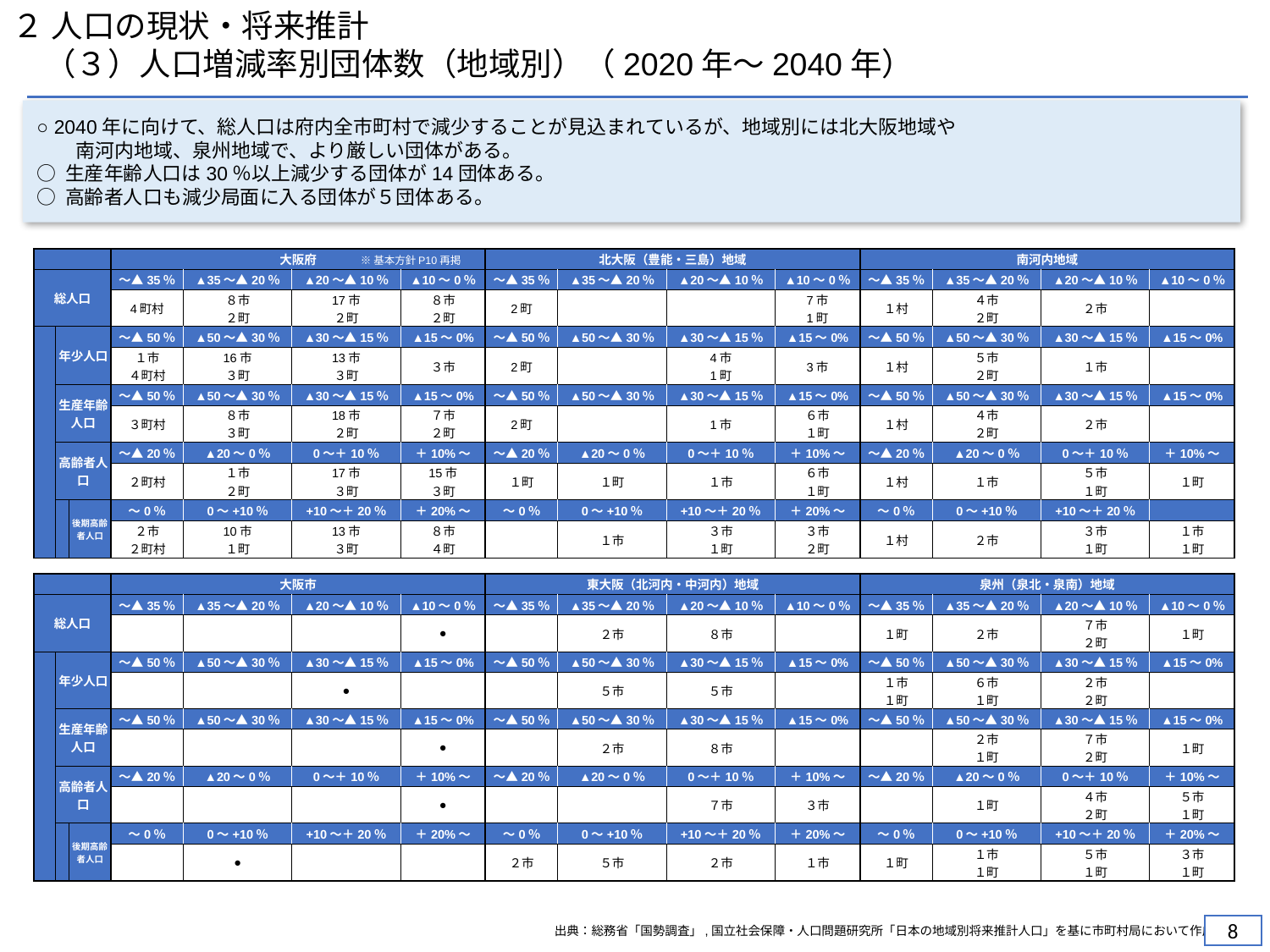

２ 人口の現状・将来推計
　（３）人口増減率別団体数（地域別）（2020年～2040年）
○ 2040年に向けて、総人口は府内全市町村で減少することが見込まれているが、地域別には北大阪地域や
　　南河内地域、泉州地域で、より厳しい団体がある。
○ 生産年齢人口は30％以上減少する団体が14団体ある。
○ 高齢者人口も減少局面に入る団体が５団体ある。
|  |  |  |  |  |  |  |  |  |  |  |  |  |  |  |  |  |
| --- | --- | --- | --- | --- | --- | --- | --- | --- | --- | --- | --- | --- | --- | --- | --- | --- |
|  |  |  |  | 大阪府 |  |  |  | 北大阪（豊能・三島）地域 |  |  |  | 南河内地域 |  |  |  |  |
|  | 総人口 |  |  | ～▲35％ | ▲35～▲20％ | ▲20～▲10％ | ▲10～0％ | ～▲35％ | ▲35～▲20％ | ▲20～▲10％ | ▲10～0％ | ～▲35％ | ▲35～▲20％ | ▲20～▲10％ | ▲10～0％ |  |
|  |  |  |  | 4町村 | ８市 ２町 | 17市 ２町 | ８市 ２町 | 2町 |  |  | 7市 1町 | １村 | ４市 ２町 | ２市 |  |  |
|  |  | 年少人口 |  | ～▲50％ | ▲50～▲30％ | ▲30～▲15％ | ▲15～0% | ～▲50％ | ▲50～▲30％ | ▲30～▲15％ | ▲15～0% | ～▲50％ | ▲50～▲30％ | ▲30～▲15％ | ▲15～0% |  |
|  |  |  |  | １市 ４町村 | 16市 ３町 | 13市 ３町 | ３市 | 2町 |  | 4市 1町 | 3市 | １村 | ５市 ２町 | １市 |  |  |
|  |  | 生産年齢人口 |  | ～▲50％ | ▲50～▲30％ | ▲30～▲15％ | ▲15～0% | ～▲50％ | ▲50～▲30％ | ▲30～▲15％ | ▲15～0% | ～▲50％ | ▲50～▲30％ | ▲30～▲15％ | ▲15～0% |  |
|  |  |  |  | ３町村 | ８市 ３町 | 18市 ２町 | ７市 ２町 | 2町 |  | 1市 | ６市 １町 | １村 | ４市 ２町 | ２市 |  |  |
|  |  | 高齢者人口 |  | ～▲20％ | ▲20～0％ | 0～＋10％ | ＋10%～ | ～▲20％ | ▲20～0％ | 0～＋10％ | ＋10%～ | ～▲20％ | ▲20～0％ | 0～＋10％ | ＋10%～ |  |
|  |  |  |  | ２町村 | １市 ２町 | 17市 ３町 | 15市 ３町 | １町 | １町 | １市 | ６市 １町 | １村 | １市 | ５市 １町 | １町 |  |
|  |  |  | 後期高齢者人口 | ～0％ | 0～+10％ | +10～＋20％ | ＋20%～ | ～0％ | 0～+10％ | +10～＋20％ | ＋20%～ | ～0％ | 0～+10％ | +10～＋20％ |  |  |
|  |  |  |  | ２市 ２町村 | 10市 １町 | 13市 ３町 | ８市 ４町 |  | １市 | ３市 １町 | ３市 ２町 | １村 | ２市 | ３市 １町 | １市 １町 |  |
|  |  |  |  |  |  |  |  |  |  |  |  |  |  |  |  |  |
|  |  |  |  | 大阪市 |  |  |  | 東大阪（北河内・中河内）地域 |  |  |  | 泉州（泉北・泉南）地域 |  |  |  |  |
|  | 総人口 |  |  | ～▲35％ | ▲35～▲20％ | ▲20～▲10％ | ▲10～0％ | ～▲35％ | ▲35～▲20％ | ▲20～▲10％ | ▲10～0％ | ～▲35％ | ▲35～▲20％ | ▲20～▲10％ | ▲10～0％ |  |
|  |  |  |  |  |  |  | ● |  | ２市 | ８市 |  | １町 | ２市 | ７市 ２町 | １町 |  |
|  |  | 年少人口 |  | ～▲50％ | ▲50～▲30％ | ▲30～▲15％ | ▲15～0% | ～▲50％ | ▲50～▲30％ | ▲30～▲15％ | ▲15～0% | ～▲50％ | ▲50～▲30％ | ▲30～▲15％ | ▲15～0% |  |
|  |  |  |  |  |  | ● |  |  | ５市 | ５市 |  | １市 １町 | ６市 １町 | ２市 ２町 |  |  |
|  |  | 生産年齢人口 |  | ～▲50％ | ▲50～▲30％ | ▲30～▲15％ | ▲15～0% | ～▲50％ | ▲50～▲30％ | ▲30～▲15％ | ▲15～0% | ～▲50％ | ▲50～▲30％ | ▲30～▲15％ | ▲15～0% |  |
|  |  |  |  |  |  |  | ● |  | ２市 | ８市 |  |  | ２市 １町 | ７市 ２町 | １町 |  |
|  |  | 高齢者人口 |  | ～▲20％ | ▲20～0％ | 0～＋10％ | ＋10%～ | ～▲20％ | ▲20～0％ | 0～＋10％ | ＋10%～ | ～▲20％ | ▲20～0％ | 0～＋10％ | ＋10%～ |  |
|  |  |  |  |  |  |  | ● |  |  | ７市 | ３市 |  | １町 | ４市 ２町 | ５市 １町 |  |
|  |  |  | 後期高齢者人口 | ～0％ | 0～+10％ | +10～＋20％ | ＋20%～ | ～0％ | 0～+10％ | +10～＋20％ | ＋20%～ | ～0％ | 0～+10％ | +10～＋20％ | ＋20%～ |  |
|  |  |  |  |  | ● |  |  | ２市 | ５市 | ２市 | １市 | １町 | １市 １町 | ５市 １町 | ３市 １町 |  |
|  |  |  |  |  |  |  |  |  |  |  |  |  |  |  |  |  |
※基本方針P10再掲
8
出典：総務省「国勢調査」,国立社会保障・人口問題研究所「日本の地域別将来推計人口」を基に市町村局において作成